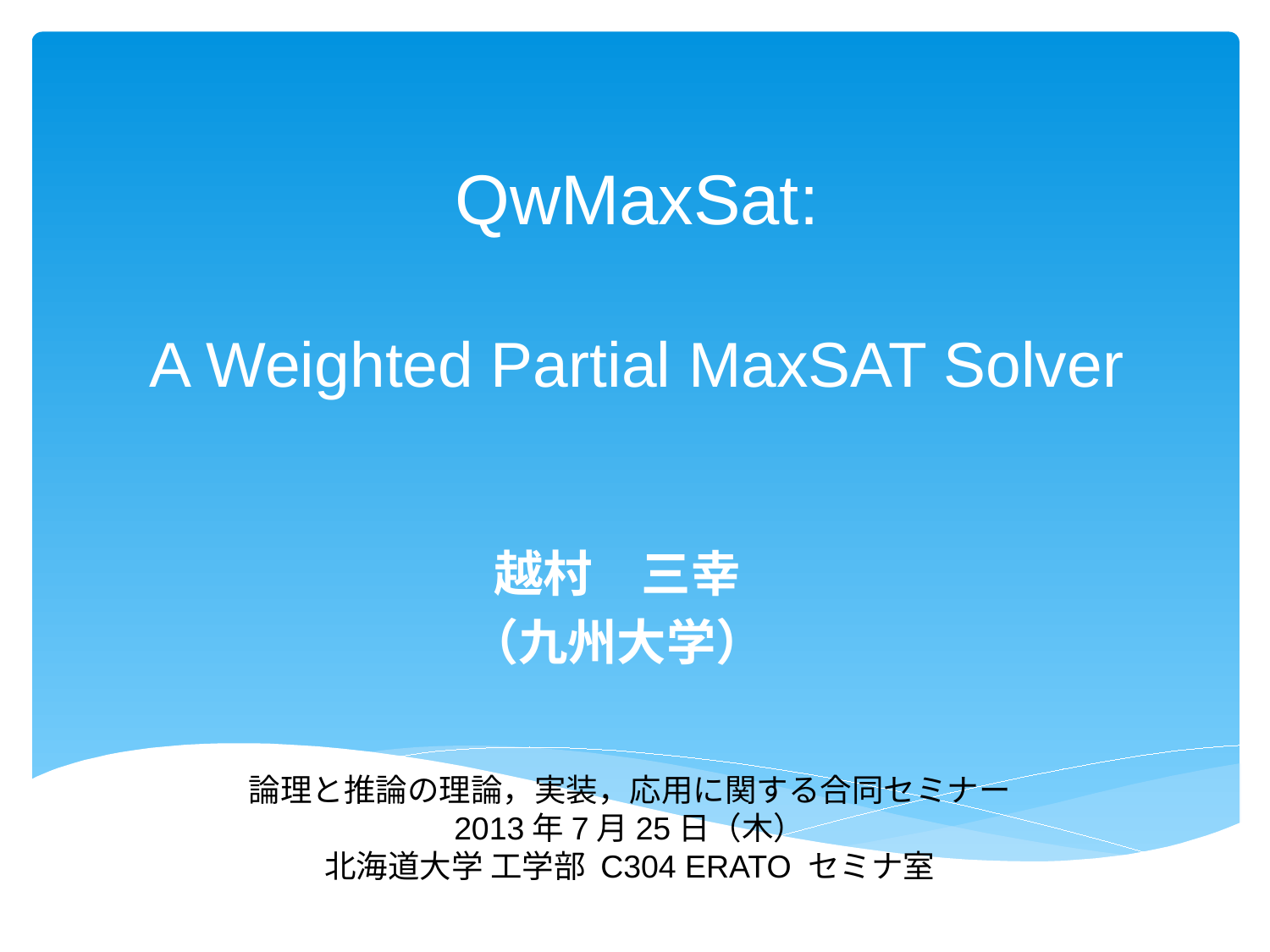

# QwMaxSat: A Weighted Partial MaxSAT Solver
越村　三幸
（九州大学）

論理と推論の理論，実装，応用に関する合同セミナー
2013年7月25日（木）
北海道大学 工学部 C304 ERATO セミナ室